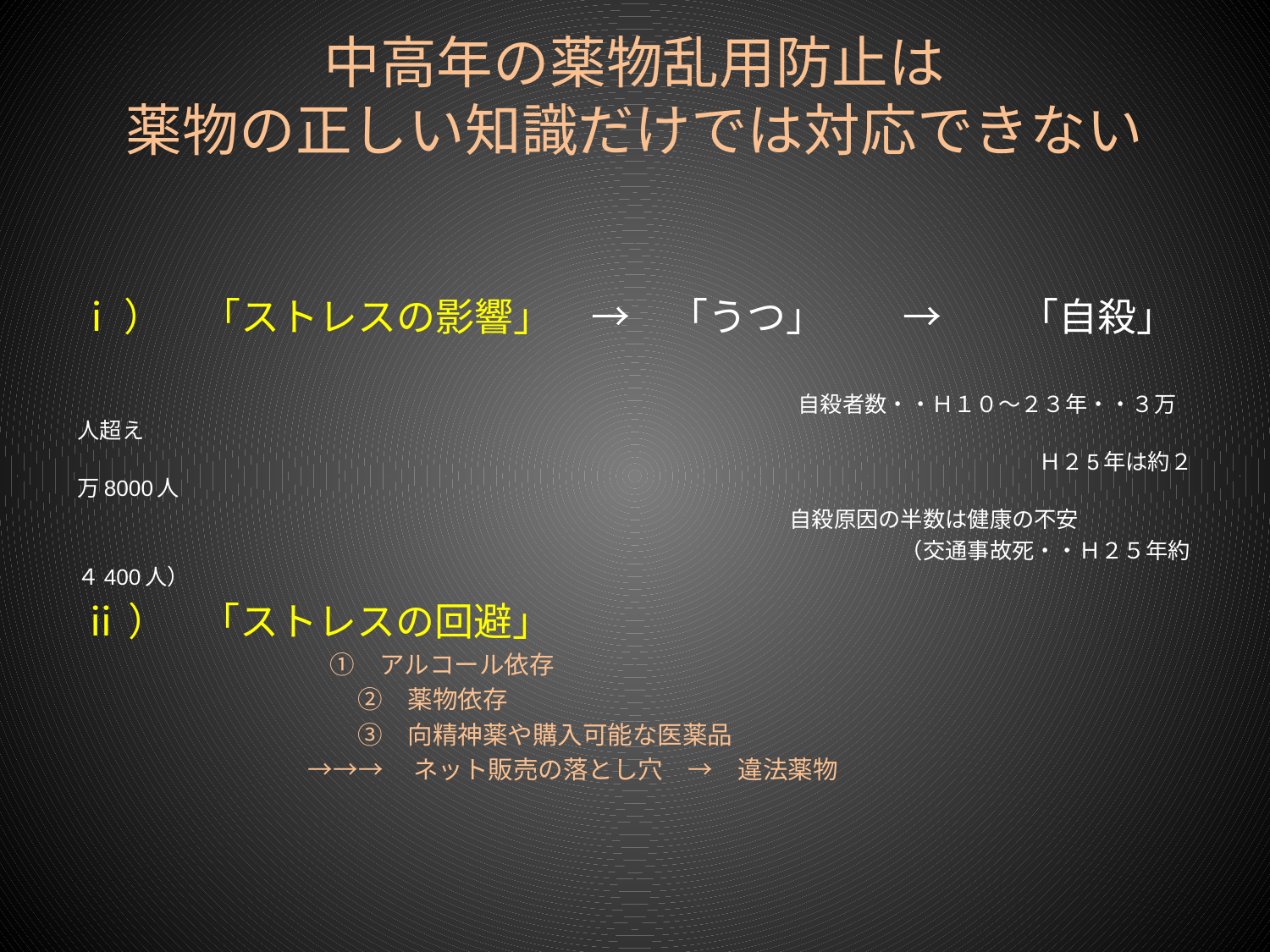

# 中高年の薬物乱用防止は 薬物の正しい知識だけでは対応できない
ⅰ）　「ストレスの影響」　→　「うつ」　　→　　「自殺」
　　　　　　　　　　　　　　　　　　　　　　　　　　　　　　　　　　　　　自殺者数・・Ｈ１０～２３年・・３万人超え
　　　　　　　　　　　　　　　　　　　　　　　　　　　　　　　　　　　　　　　　　　　 Ｈ２5年は約２万8000人
　　　　　　　　　　　　　　　　　　　　　　　　　　　　　　　　自殺原因の半数は健康の不安
　　　　　　　　　　　　　　　　　　　　　　　　　　　　　　　　　　　　　（交通事故死・・Ｈ２５年約４400人）
 ⅱ）　「ストレスの回避」
　　　　　　　 　  　  ①　アルコール依存
　　　　　　　　　 　　②　薬物依存
　　　　　　　　　 　　③　向精神薬や購入可能な医薬品
                                          →→→　ネット販売の落とし穴　→　違法薬物